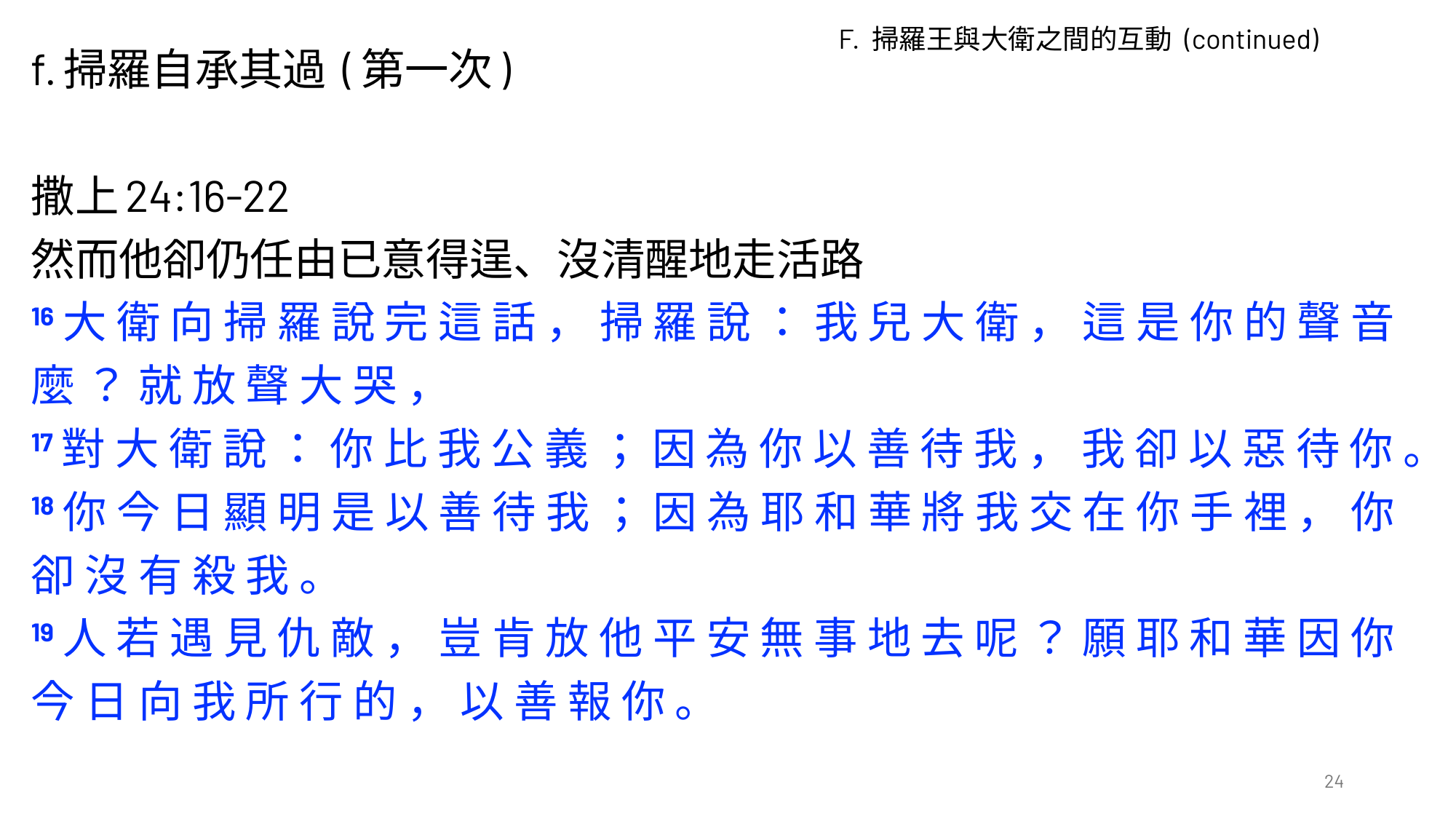

F. 掃羅王與大衛之間的互動 (continued)
f.掃羅自承其過 (第一次)

撒上24:16-22
然而他卻仍任由已意得逞、沒清醒地走活路
16 大 衛 向 掃 羅 說 完 這 話 ， 掃 羅 說 ： 我 兒 大 衛 ， 這 是 你 的 聲 音 麼 ？ 就 放 聲 大 哭 ，
17 對 大 衛 說 ： 你 比 我 公 義 ； 因 為 你 以 善 待 我 ， 我 卻 以 惡 待 你 。
18 你 今 日 顯 明 是 以 善 待 我 ； 因 為 耶 和 華 將 我 交 在 你 手 裡 ， 你 卻 沒 有 殺 我 。
19 人 若 遇 見 仇 敵 ， 豈 肯 放 他 平 安 無 事 地 去 呢 ？ 願 耶 和 華 因 你 今 日 向 我 所 行 的 ， 以 善 報 你 。

24